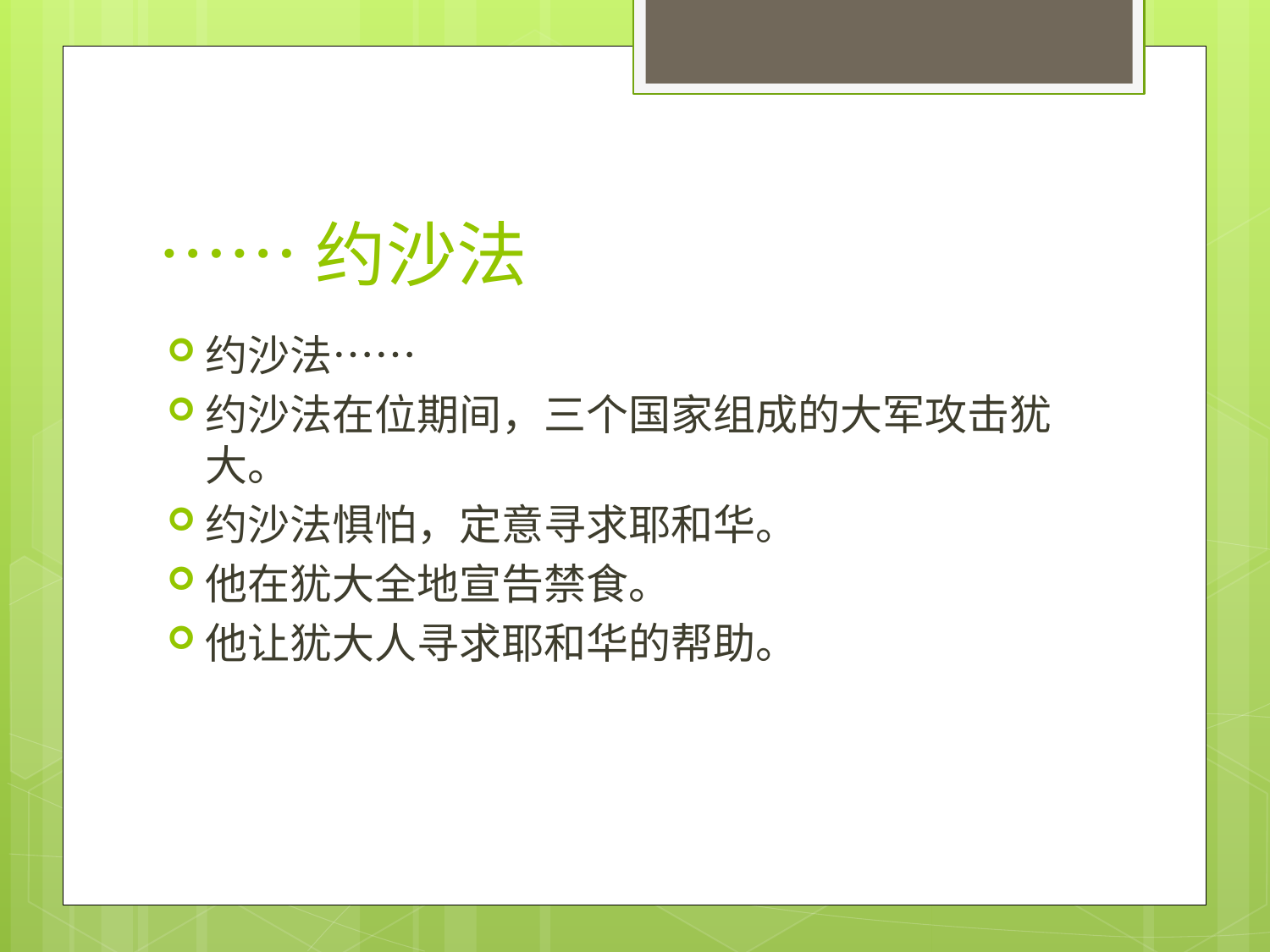

# ……约沙法
约沙法……
约沙法在位期间，三个国家组成的大军攻击犹大。
约沙法惧怕，定意寻求耶和华。
他在犹大全地宣告禁食。
他让犹大人寻求耶和华的帮助。